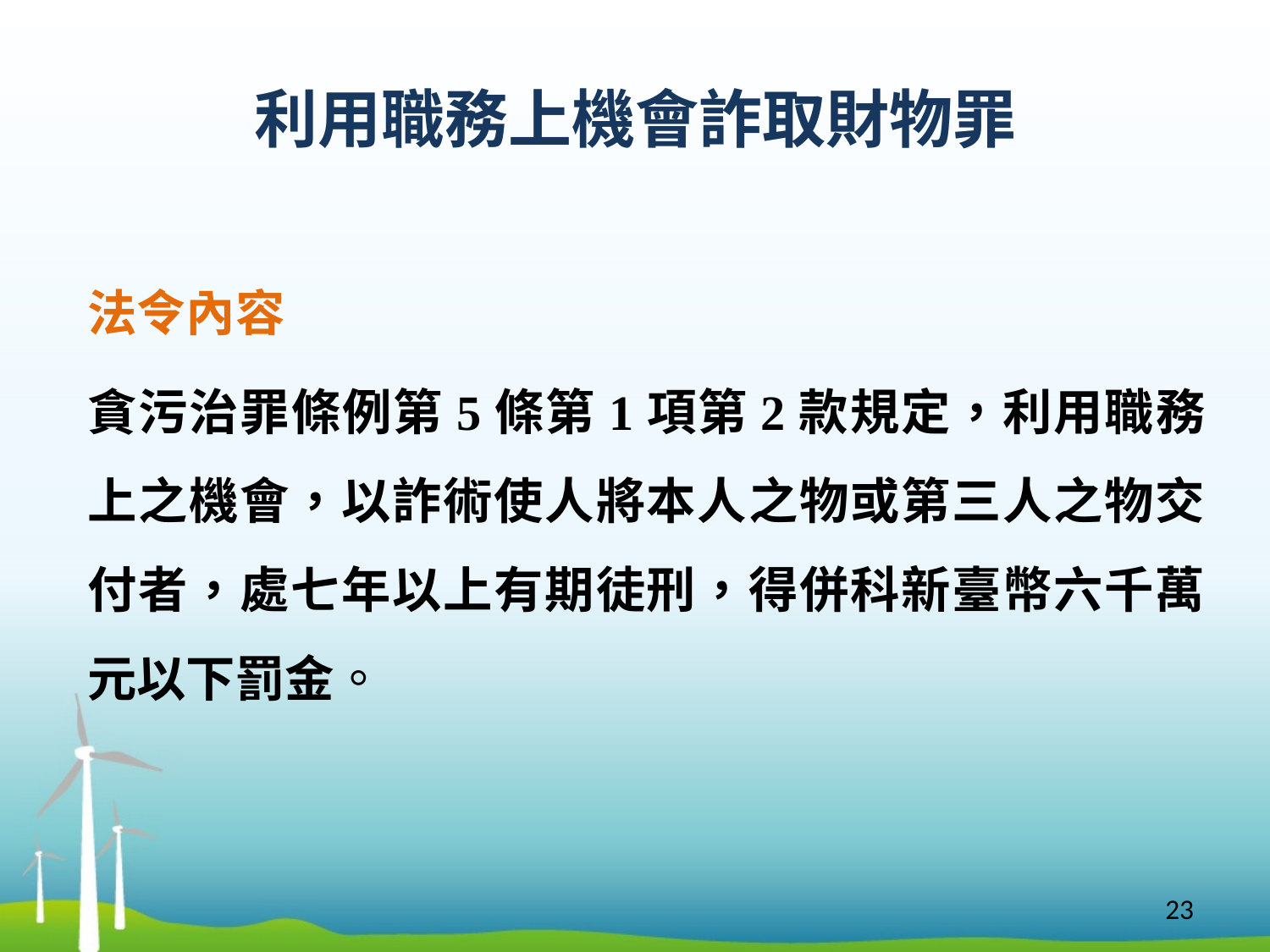

# 利用職務上機會詐取財物罪
法令內容
貪污治罪條例第5條第1項第2款規定，利用職務上之機會，以詐術使人將本人之物或第三人之物交付者，處七年以上有期徒刑，得併科新臺幣六千萬元以下罰金。

23